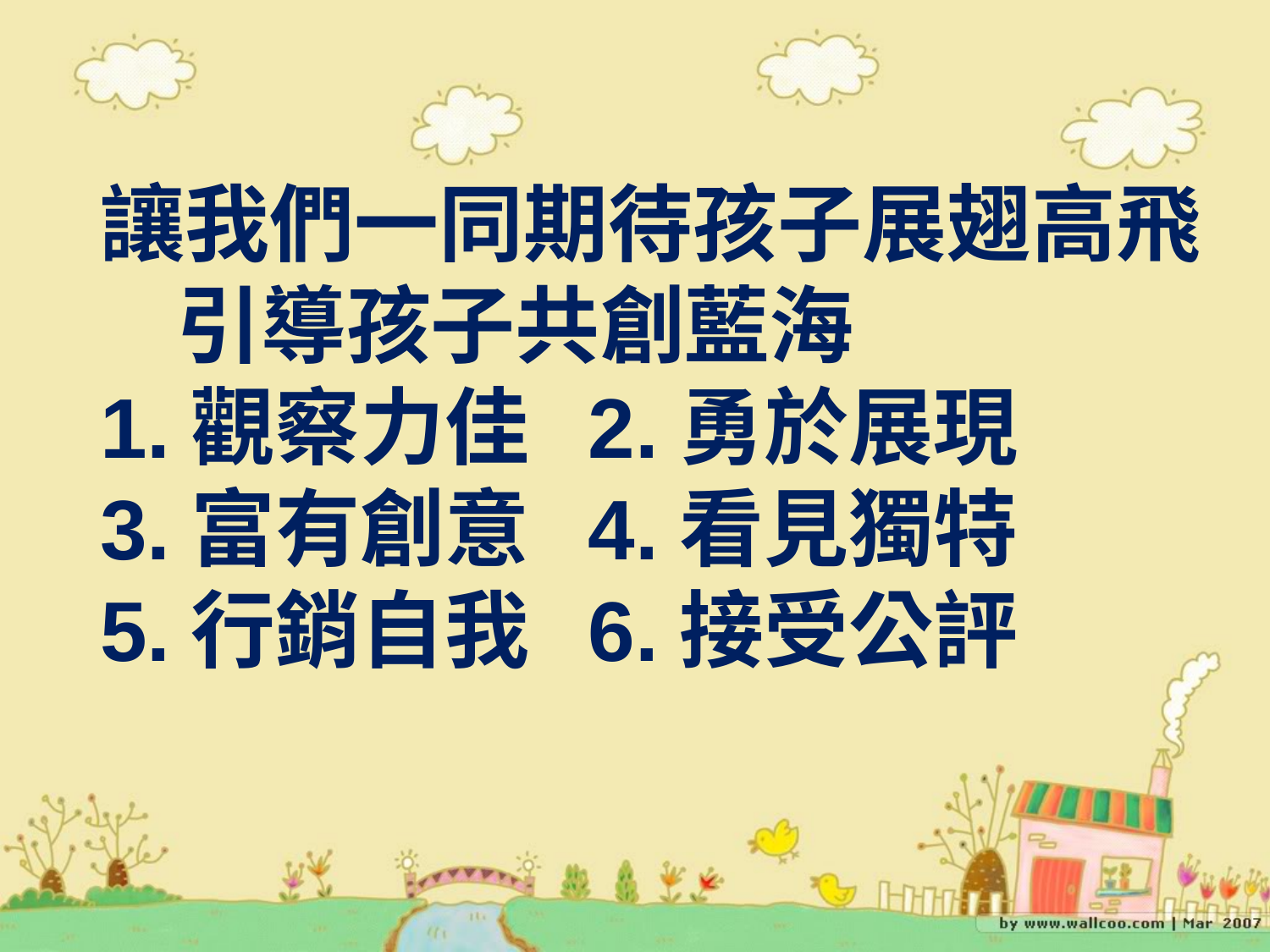

# 讓我們一同期待孩子展翅高飛 引導孩子共創藍海 1.觀察力佳  2.勇於展現 3.富有創意  4.看見獨特 5.行銷自我  6.接受公評